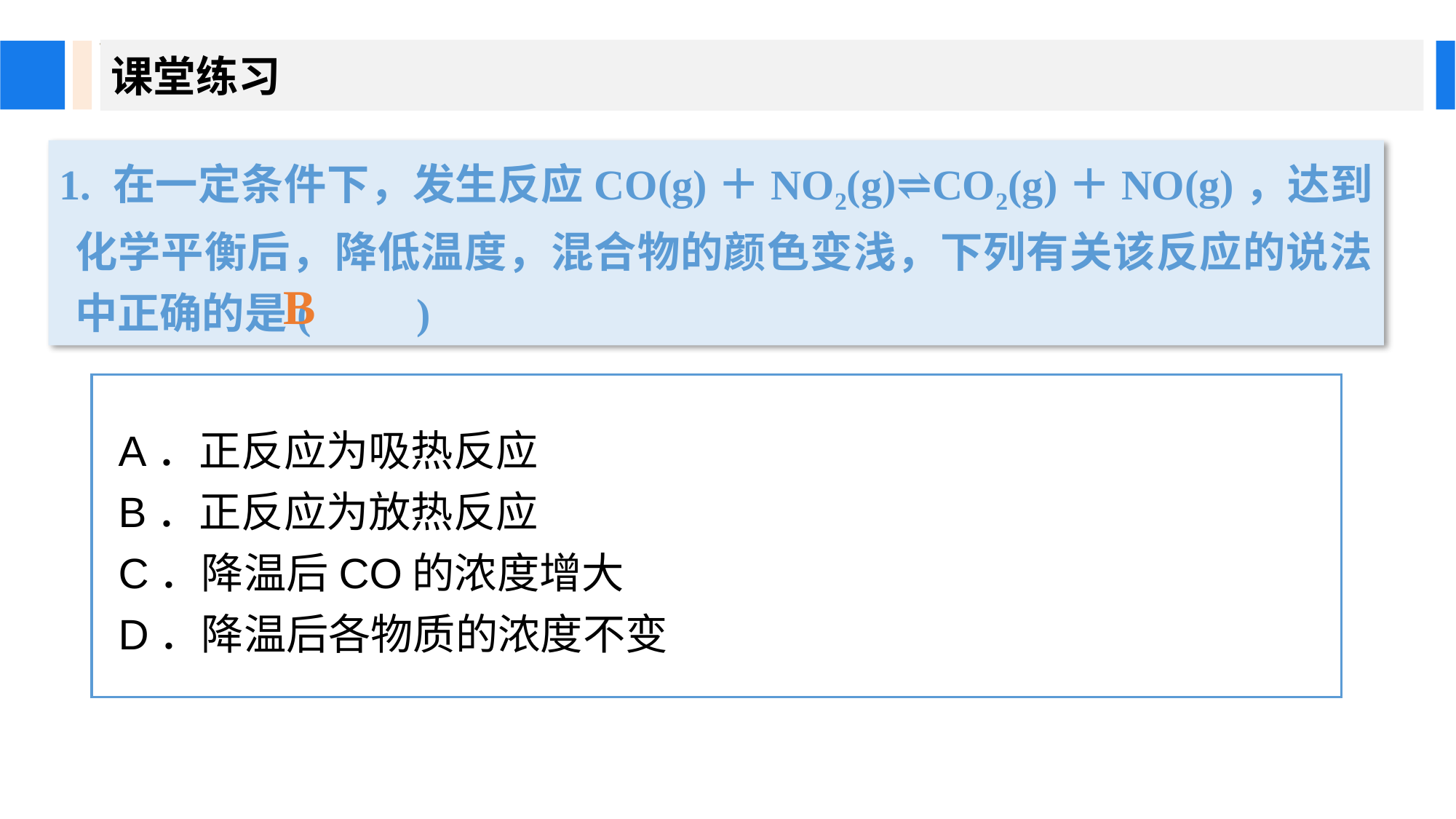

课堂练习
1. 在一定条件下，发生反应CO(g)＋NO2(g)⇌CO2(g)＋NO(g)，达到化学平衡后，降低温度，混合物的颜色变浅，下列有关该反应的说法中正确的是(　　)
B
A．正反应为吸热反应
B．正反应为放热反应
C．降温后CO的浓度增大
D．降温后各物质的浓度不变